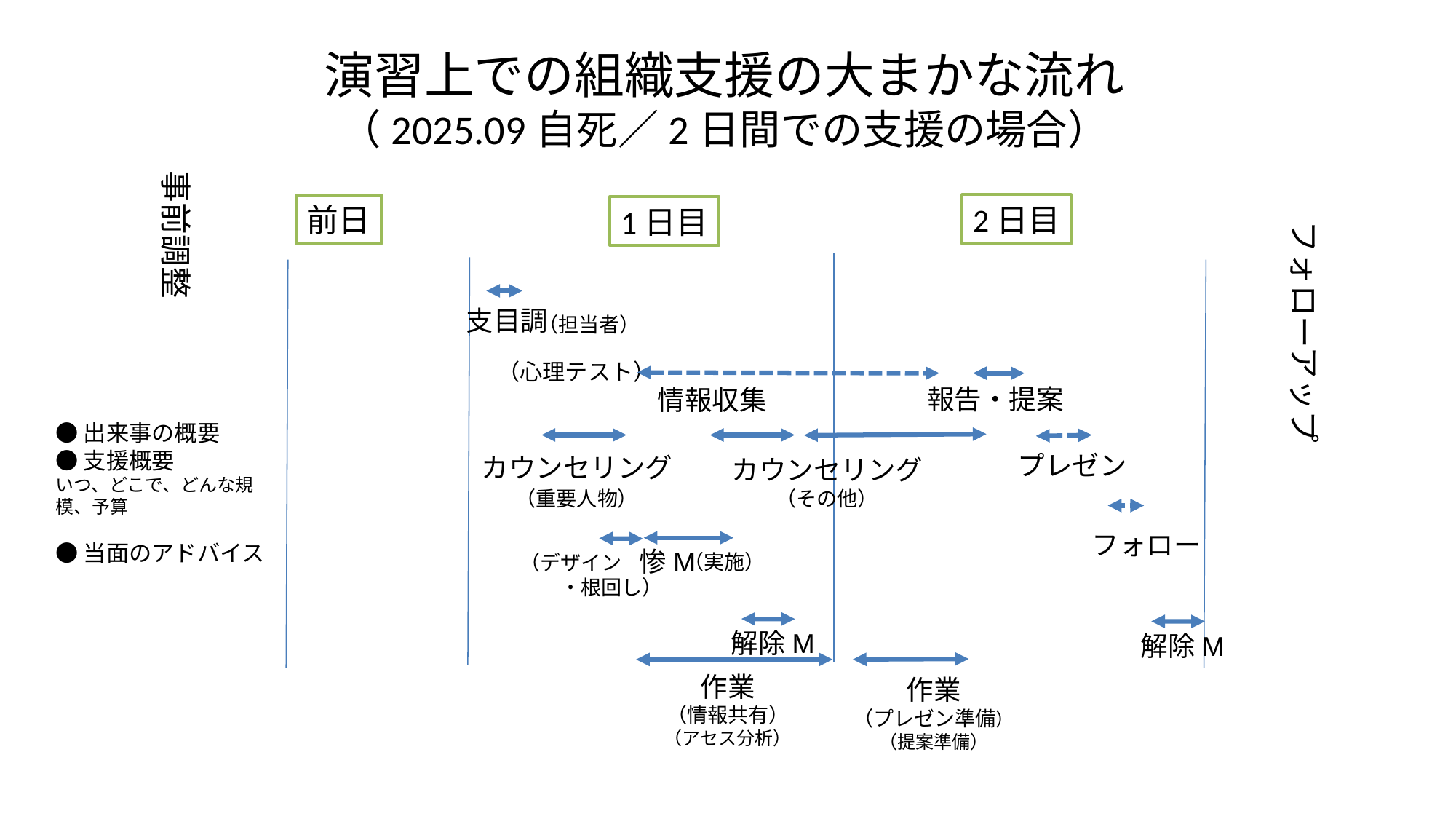

# 演習上での組織支援の大まかな流れ （2025.09自死／2日間での支援の場合）
事前調整
2日目
前日
1日目
フォローアップ
支目調
（担当者）
（心理テスト）
報告・提案
情報収集
●出来事の概要
●支援概要
いつ、どこで、どんな規模、予算

●当面のアドバイス

プレゼン
カウンセリング
カウンセリング
（その他）
（重要人物）
フォロー
惨M
（実施）
（デザイン
　　・根回し）
解除M
解除M
作業
（情報共有）
（アセス分析）
作業
（プレゼン準備）
（提案準備）